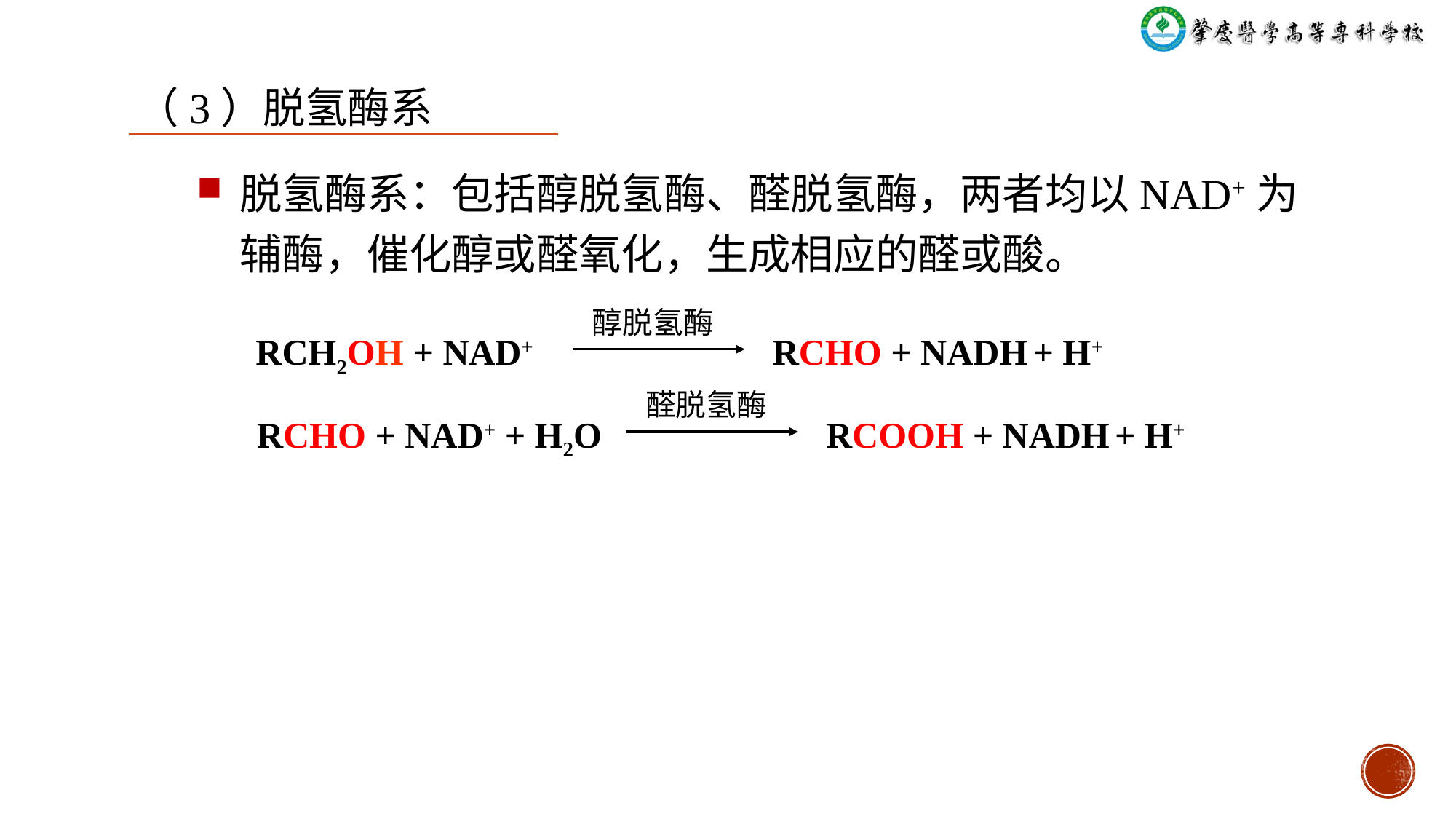

（3）脱氢酶系
脱氢酶系：包括醇脱氢酶、醛脱氢酶，两者均以NAD+为辅酶，催化醇或醛氧化，生成相应的醛或酸。
醇脱氢酶
RCH2OH + NAD+
RCHO + NADH + H+
醛脱氢酶
RCHO + NAD+ + H2O
RCOOH + NADH + H+